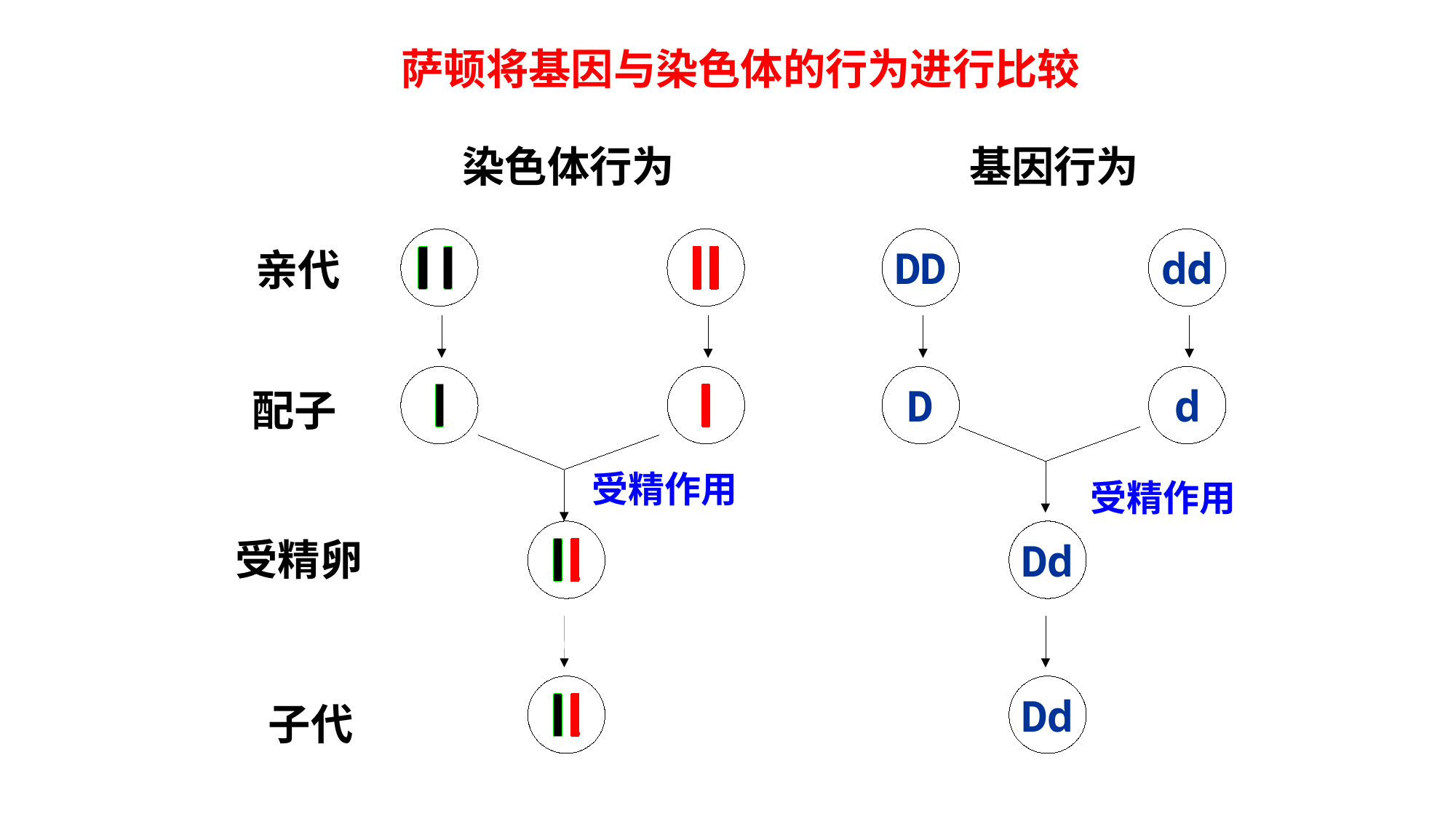

萨顿将基因与染色体的行为进行比较
染色体行为
基因行为

DD
dd
亲代
配子
受精卵
子代

D
d
受精作用
受精作用

Dd

Dd